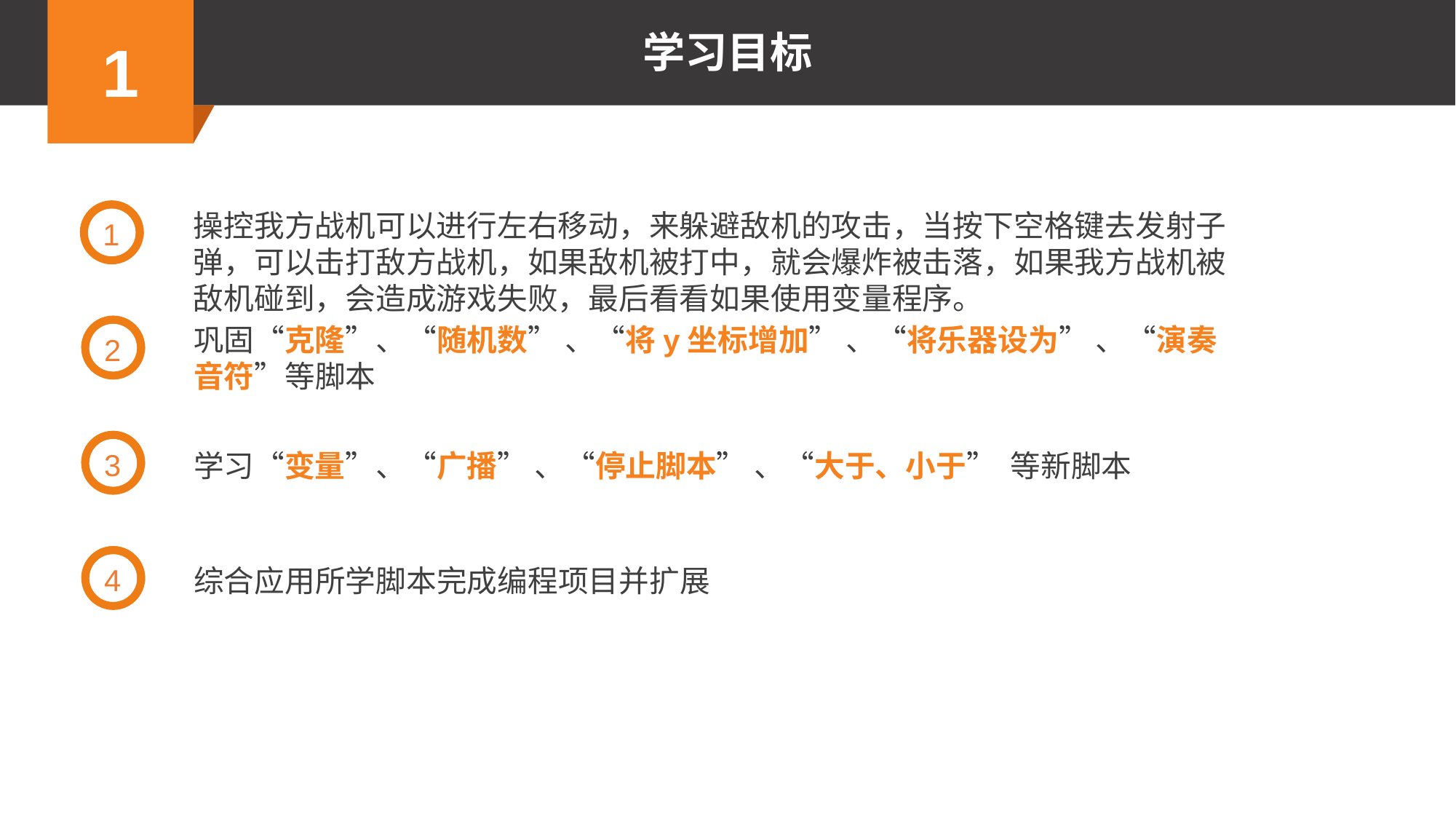

1
操控我方战机可以进行左右移动，来躲避敌机的攻击，当按下空格键去发射子弹，可以击打敌方战机，如果敌机被打中，就会爆炸被击落，如果我方战机被敌机碰到，会造成游戏失败，最后看看如果使用变量程序。

2
巩固“克隆”、“随机数” 、“将y坐标增加” 、“将乐器设为” 、“演奏音符”等脚本

3
学习“变量”、“广播” 、“停止脚本” 、“大于、小于”  等新脚本

4
综合应用所学脚本完成编程项目并扩展